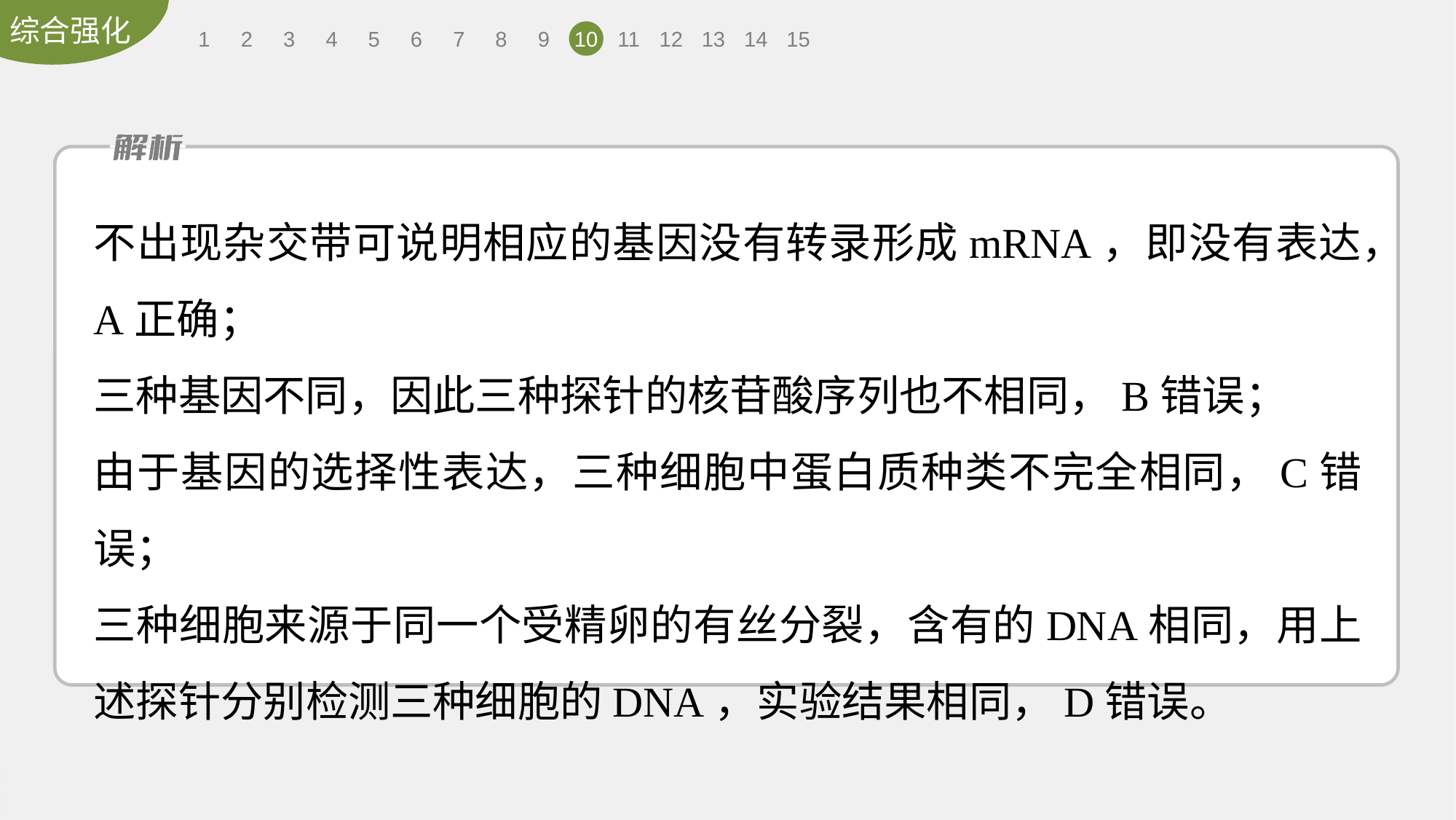

1
2
3
4
5
6
7
8
9
10
11
12
13
14
15

不出现杂交带可说明相应的基因没有转录形成mRNA，即没有表达，A正确；
三种基因不同，因此三种探针的核苷酸序列也不相同，B错误；
由于基因的选择性表达，三种细胞中蛋白质种类不完全相同，C错误；
三种细胞来源于同一个受精卵的有丝分裂，含有的DNA相同，用上述探针分别检测三种细胞的DNA，实验结果相同，D错误。